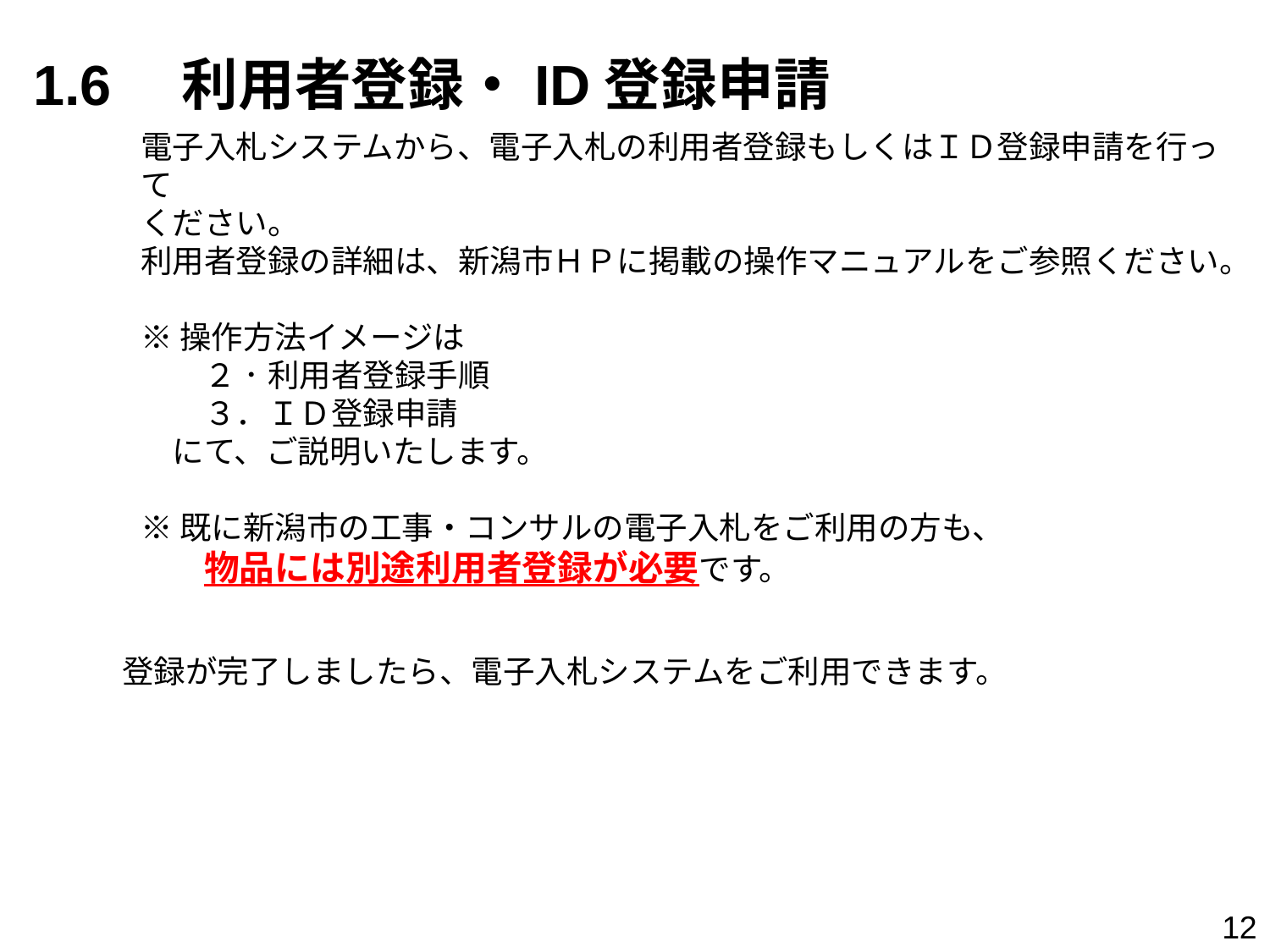

1.6　利用者登録・ID登録申請
電子入札システムから、電子入札の利用者登録もしくはＩＤ登録申請を行って
ください。
利用者登録の詳細は、新潟市ＨＰに掲載の操作マニュアルをご参照ください。

※操作方法イメージは
　　２．利用者登録手順
　　３．ＩＤ登録申請
　にて、ご説明いたします。

※既に新潟市の工事・コンサルの電子入札をご利用の方も、
　　物品には別途利用者登録が必要です。
登録が完了しましたら、電子入札システムをご利用できます。
12